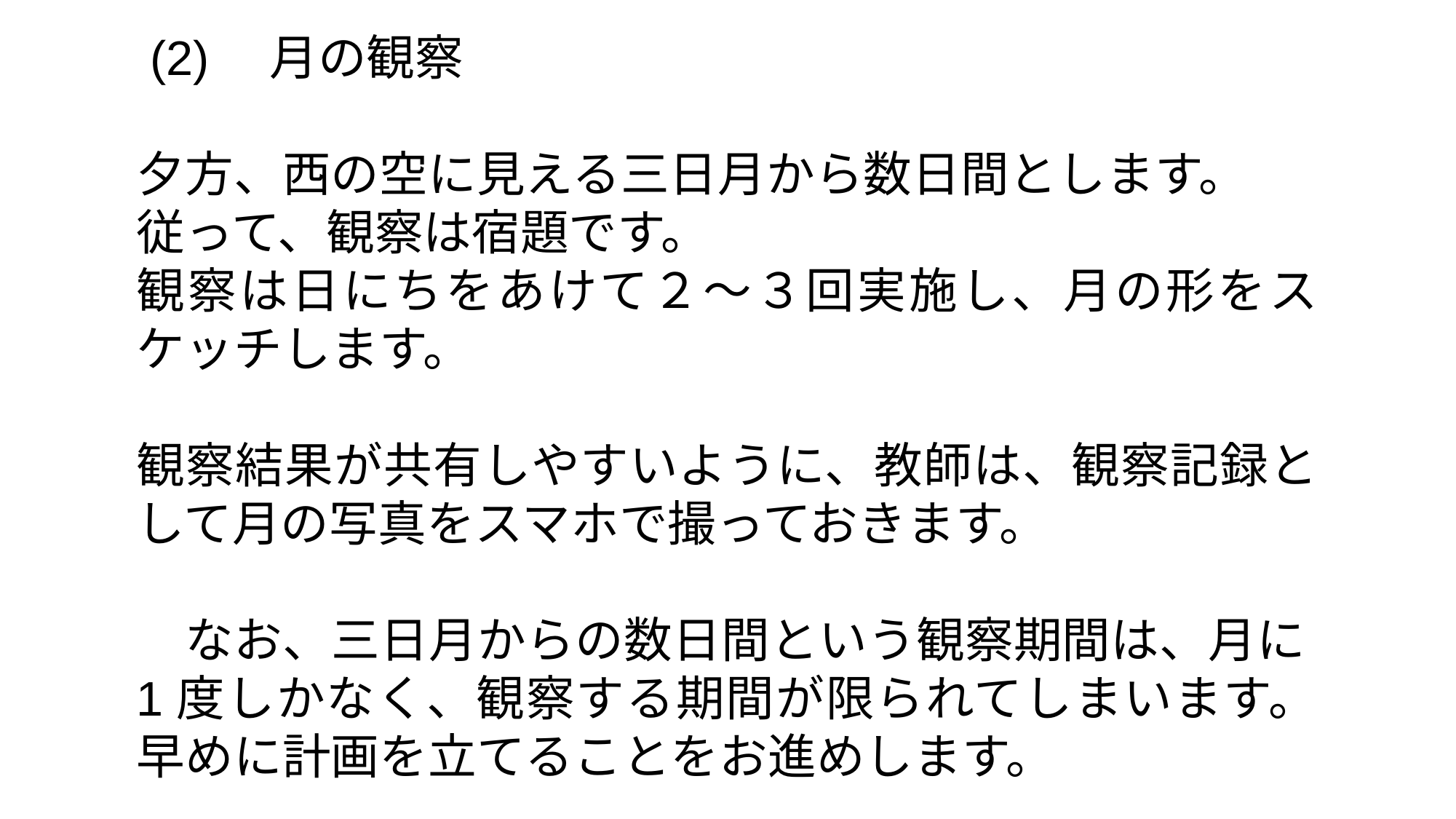

(2)　月の観察

夕方、西の空に見える三日月から数日間とします。
従って、観察は宿題です。
観察は日にちをあけて２～３回実施し、月の形をスケッチします。

観察結果が共有しやすいように、教師は、観察記録として月の写真をスマホで撮っておきます。

　なお、三日月からの数日間という観察期間は、月に1度しかなく、観察する期間が限られてしまいます。早めに計画を立てることをお進めします。